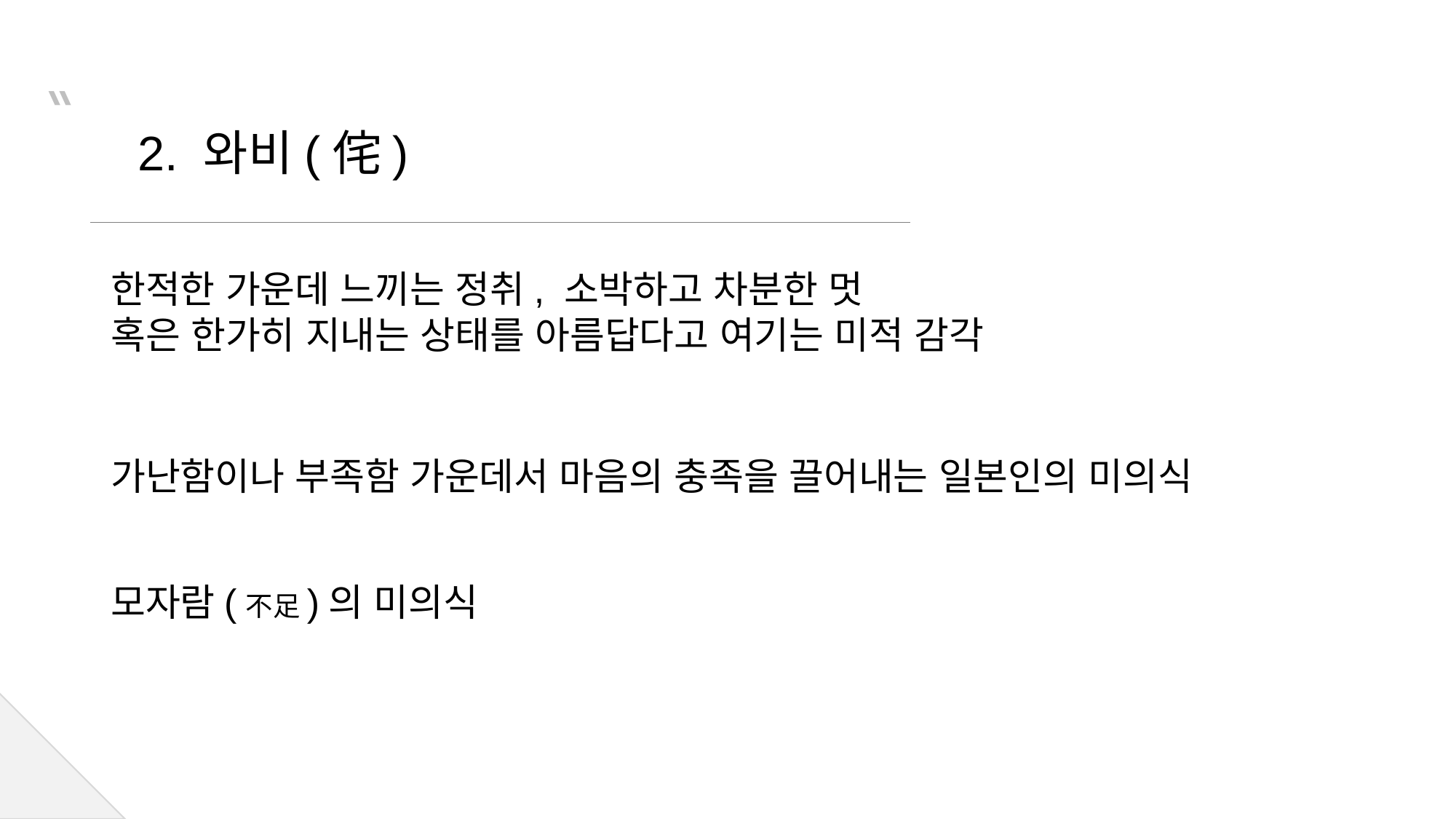

“
    2. 와비(侘)

한적한 가운데 느끼는 정취, 소박하고 차분한 멋
혹은 한가히 지내는 상태를 아름답다고 여기는 미적 감각

가난함이나 부족함 가운데서 마음의 충족을 끌어내는 일본인의 미의식

모자람(不足)의 미의식